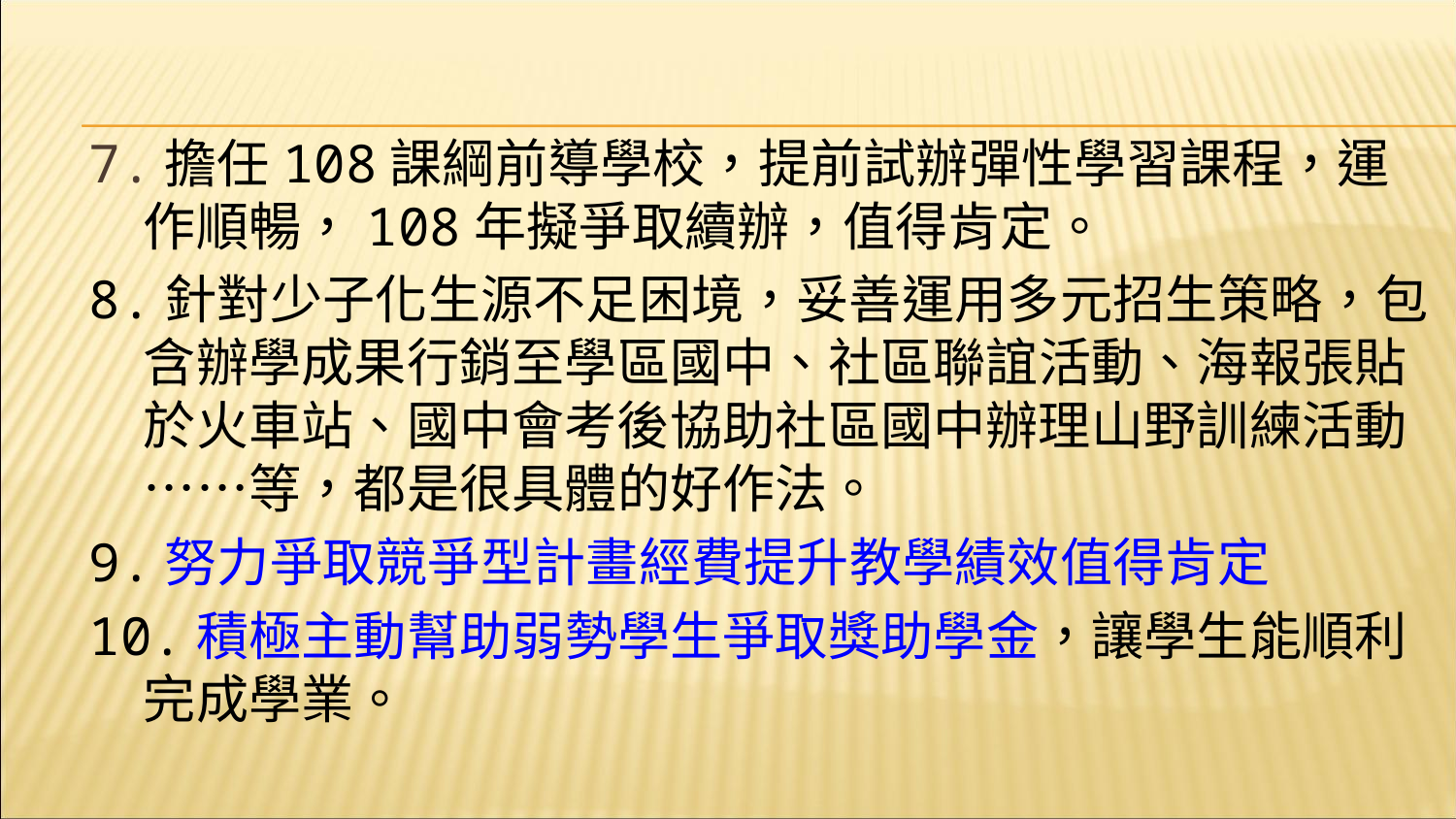

7.擔任108課綱前導學校，提前試辦彈性學習課程，運作順暢，108年擬爭取續辦，值得肯定。
8.針對少子化生源不足困境，妥善運用多元招生策略，包含辦學成果行銷至學區國中、社區聯誼活動、海報張貼於火車站、國中會考後協助社區國中辦理山野訓練活動……等，都是很具體的好作法。
9.努力爭取競爭型計畫經費提升教學績效值得肯定
10.積極主動幫助弱勢學生爭取獎助學金，讓學生能順利完成學業。